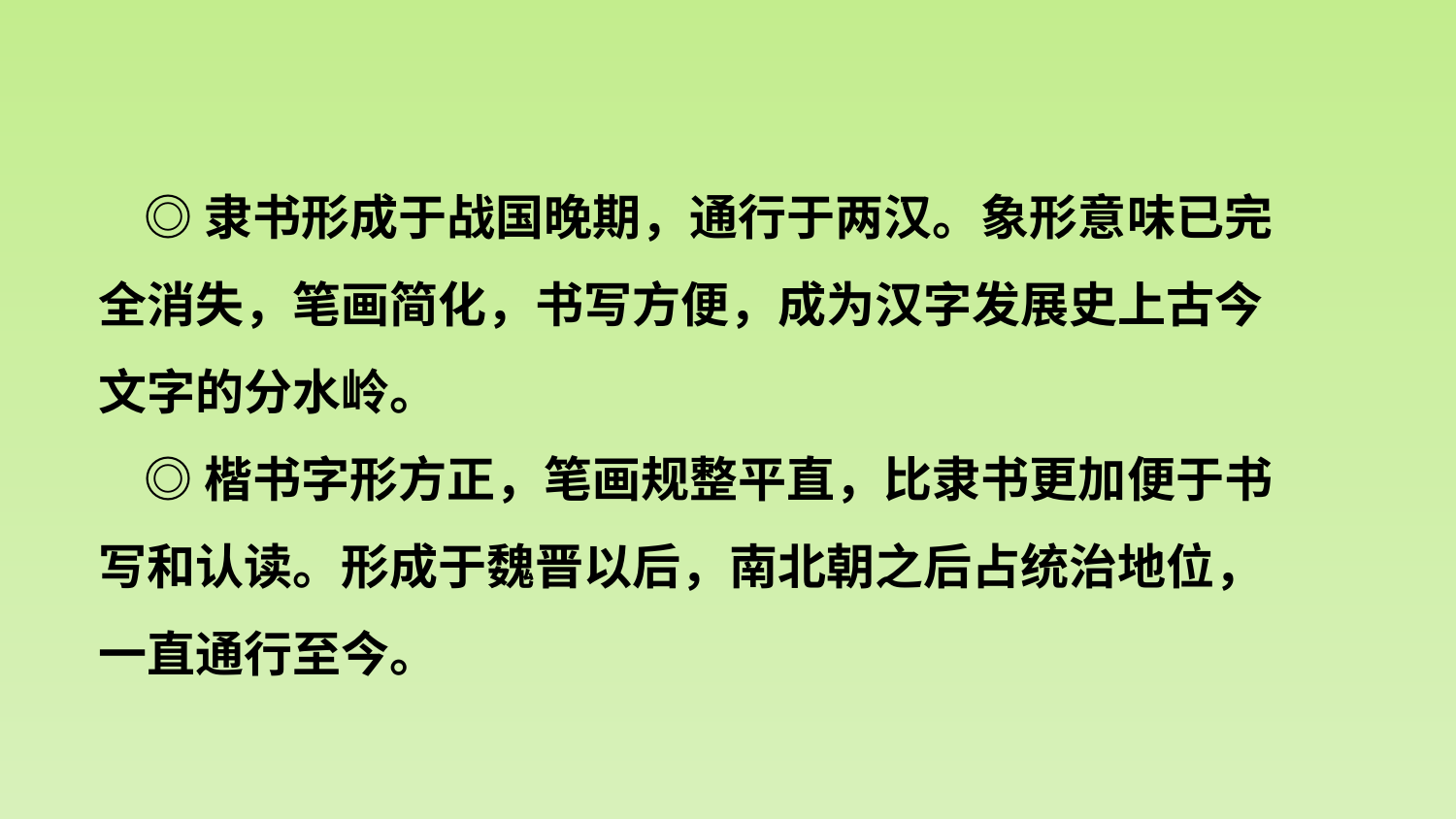

◎隶书形成于战国晚期，通行于两汉。象形意味已完全消失，笔画简化，书写方便，成为汉字发展史上古今文字的分水岭。
     ◎楷书字形方正，笔画规整平直，比隶书更加便于书写和认读。形成于魏晋以后，南北朝之后占统治地位，一直通行至今。